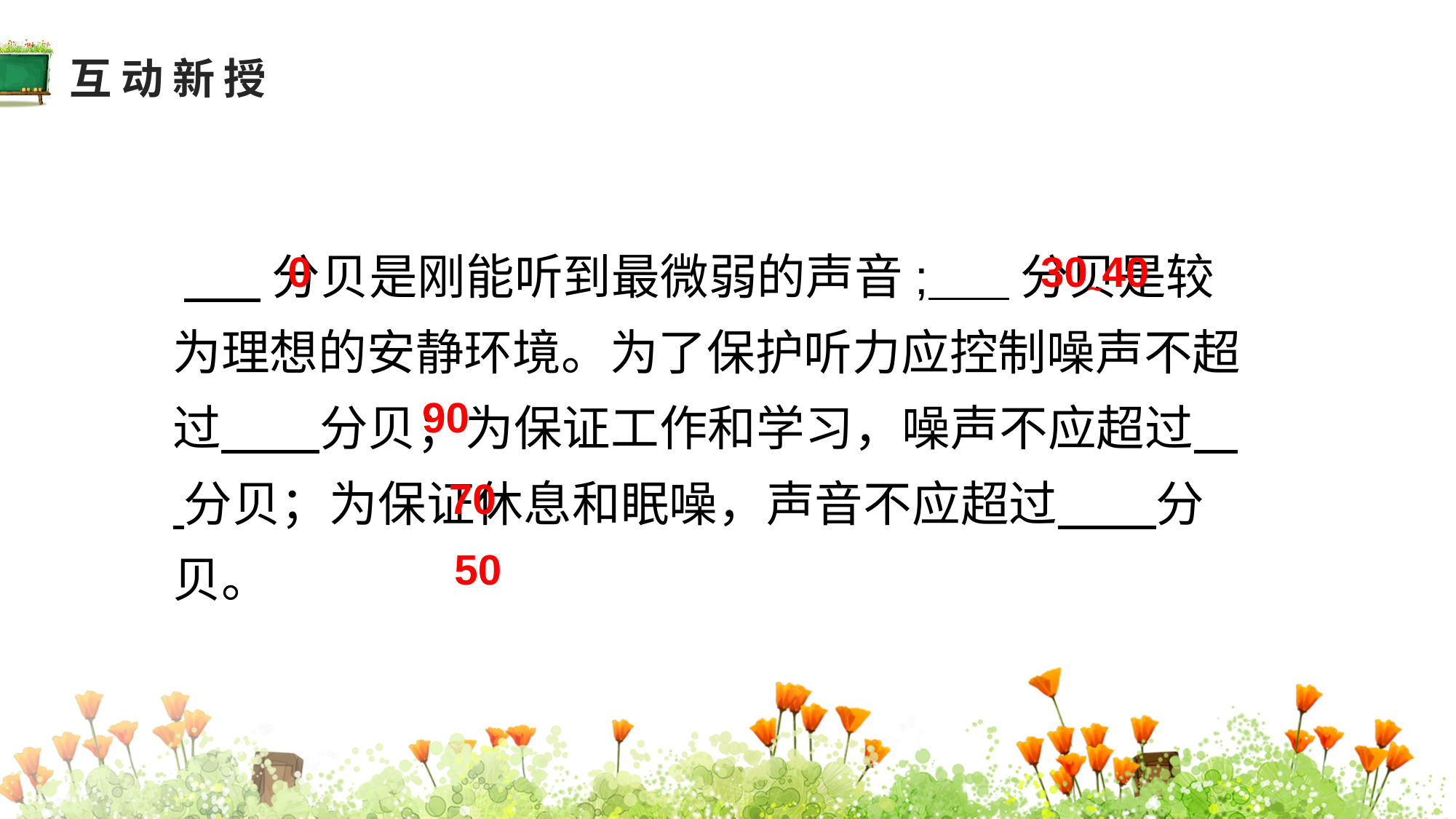

互动新授
        分贝是刚能听到最微弱的声音;      分贝是较为理想的安静环境。为了保护听力应控制噪声不超过         分贝；为保证工作和学习，噪声不应超过      分贝；为保证休息和眠噪，声音不应超过         分贝。
0
30~40
90
70
50